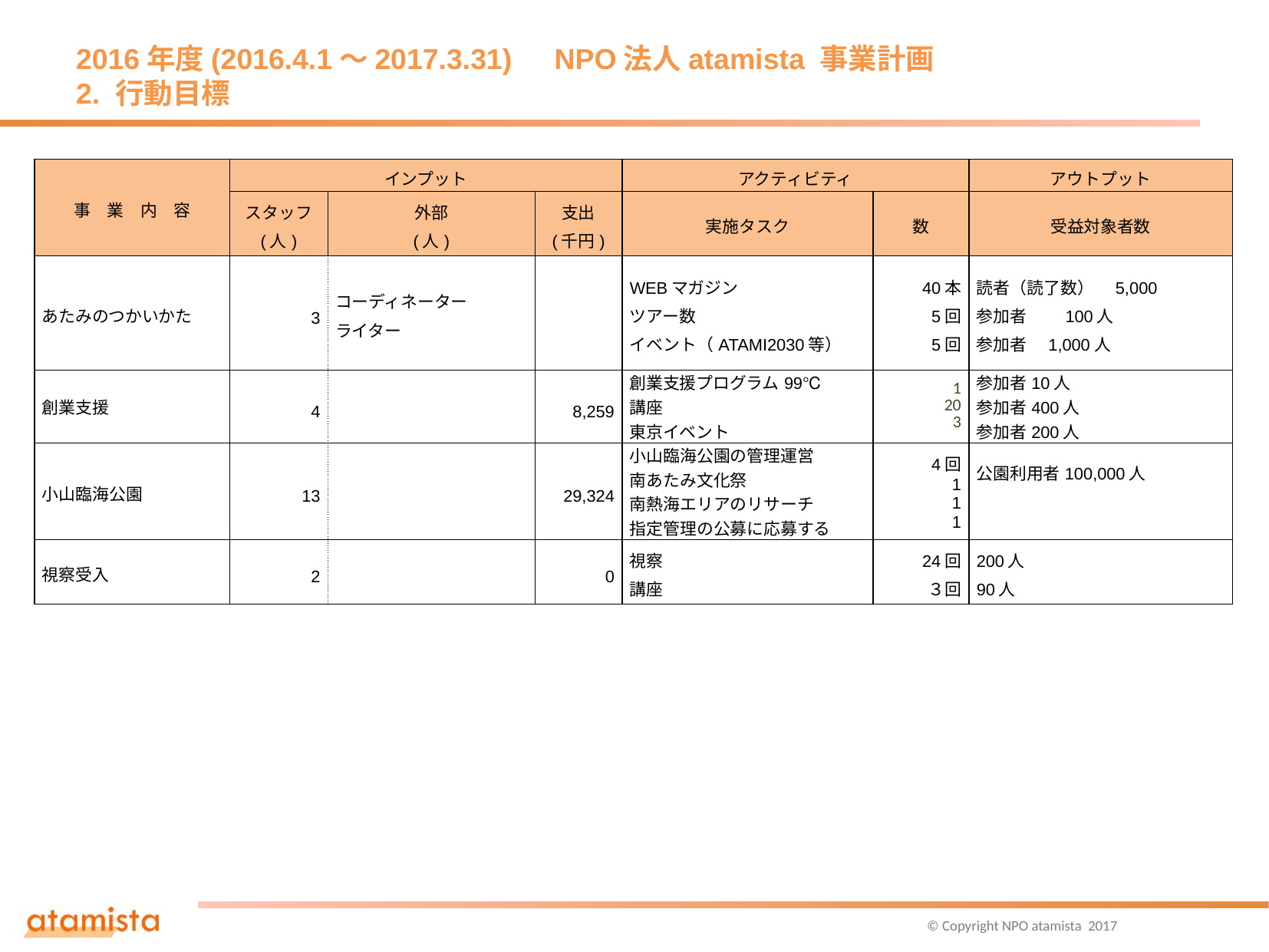

# 2016年度(2016.4.1〜2017.3.31)　NPO法人atamista 事業計画 2. 行動目標

| 事　業　内　容 | インプット |  |  | アクティビティ |  | アウトプット |
| --- | --- | --- | --- | --- | --- | --- |
|  | スタッフ (人) | 外部 (人) | 支出 (千円) | 実施タスク | 数 | 受益対象者数 |
| あたみのつかいかた | 3 | コーディネーター ライター |  | WEBマガジン ツアー数 イベント（ATAMI2030等） | 40本 5回 5回 | 読者（読了数）　5,000 参加者　　100人 参加者　1,000人 |
| 創業支援 | 4 |  | 8,259 | 創業支援プログラム99℃ 講座 東京イベント | 1 20 3 | 参加者10人 参加者400人 参加者200人 |
| 小山臨海公園 | 13 |  | 29,324 | 小山臨海公園の管理運営 南あたみ文化祭 南熱海エリアのリサーチ 指定管理の公募に応募する | 4回 1 1 1 | 公園利用者100,000人 |
| 視察受入 | 2 |  | 0 | 視察　 講座 | 24回 ３回 | 200人 90人 |